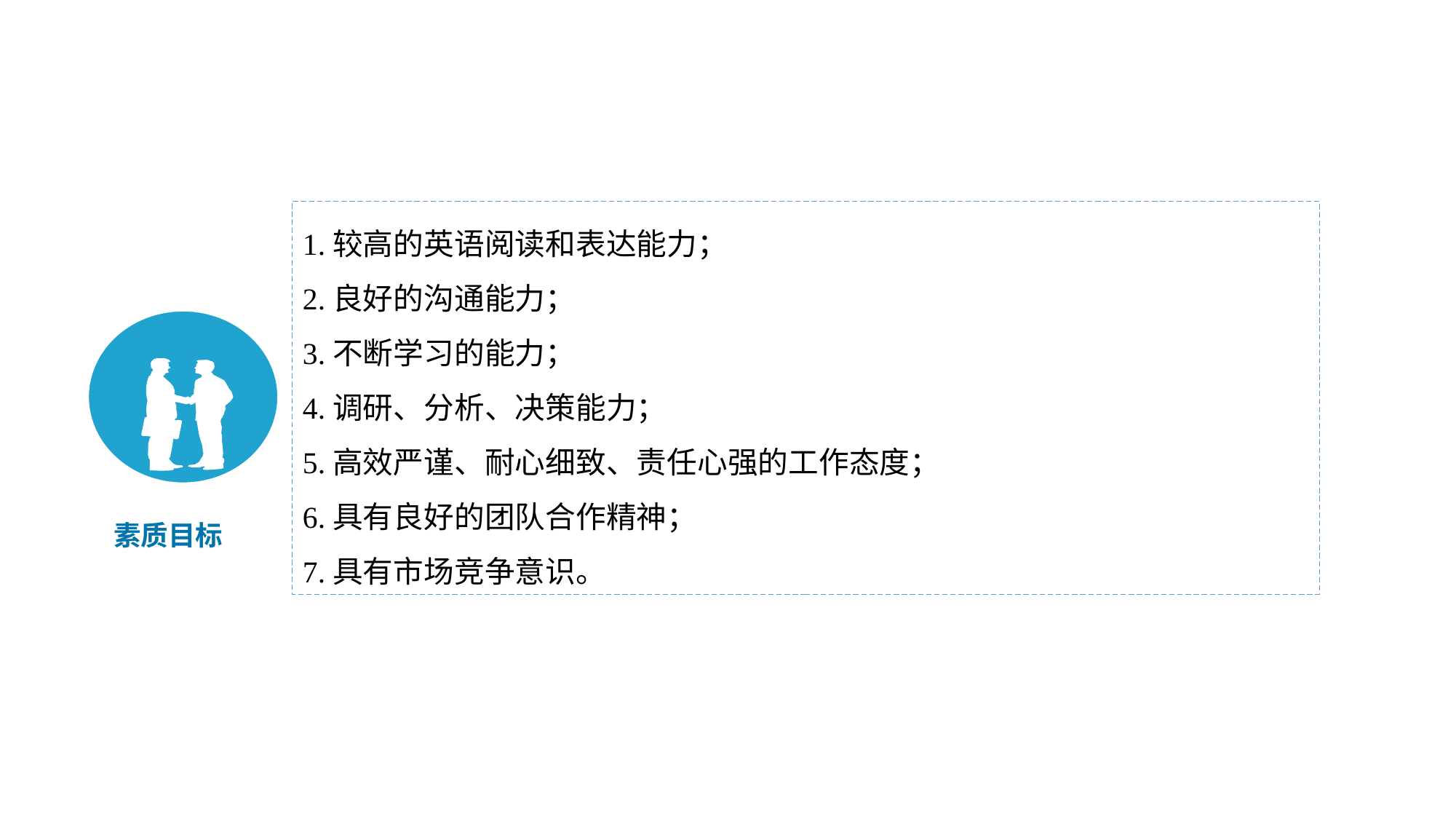

1.较高的英语阅读和表达能力；
2.良好的沟通能力；
3.不断学习的能力；
4.调研、分析、决策能力；
5.高效严谨、耐心细致、责任心强的工作态度；
6.具有良好的团队合作精神；
7.具有市场竞争意识。

素质目标